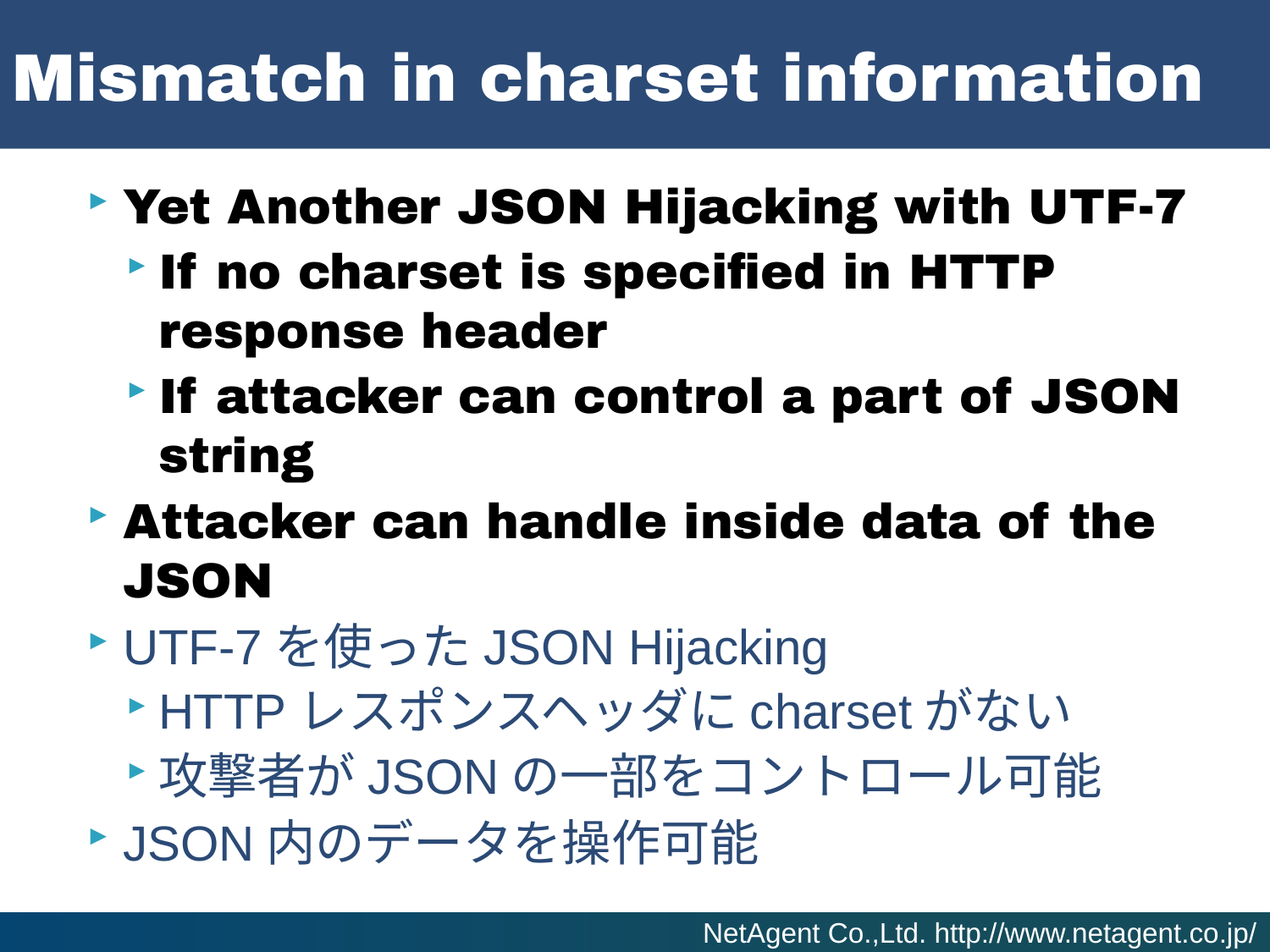

# Mismatch in charset information
Yet Another JSON Hijacking with UTF-7
If no charset is specified in HTTP response header
If attacker can control a part of JSON string
Attacker can handle inside data of the JSON
UTF-7を使ったJSON Hijacking
HTTPレスポンスヘッダにcharsetがない
攻撃者がJSONの一部をコントロール可能
JSON内のデータを操作可能